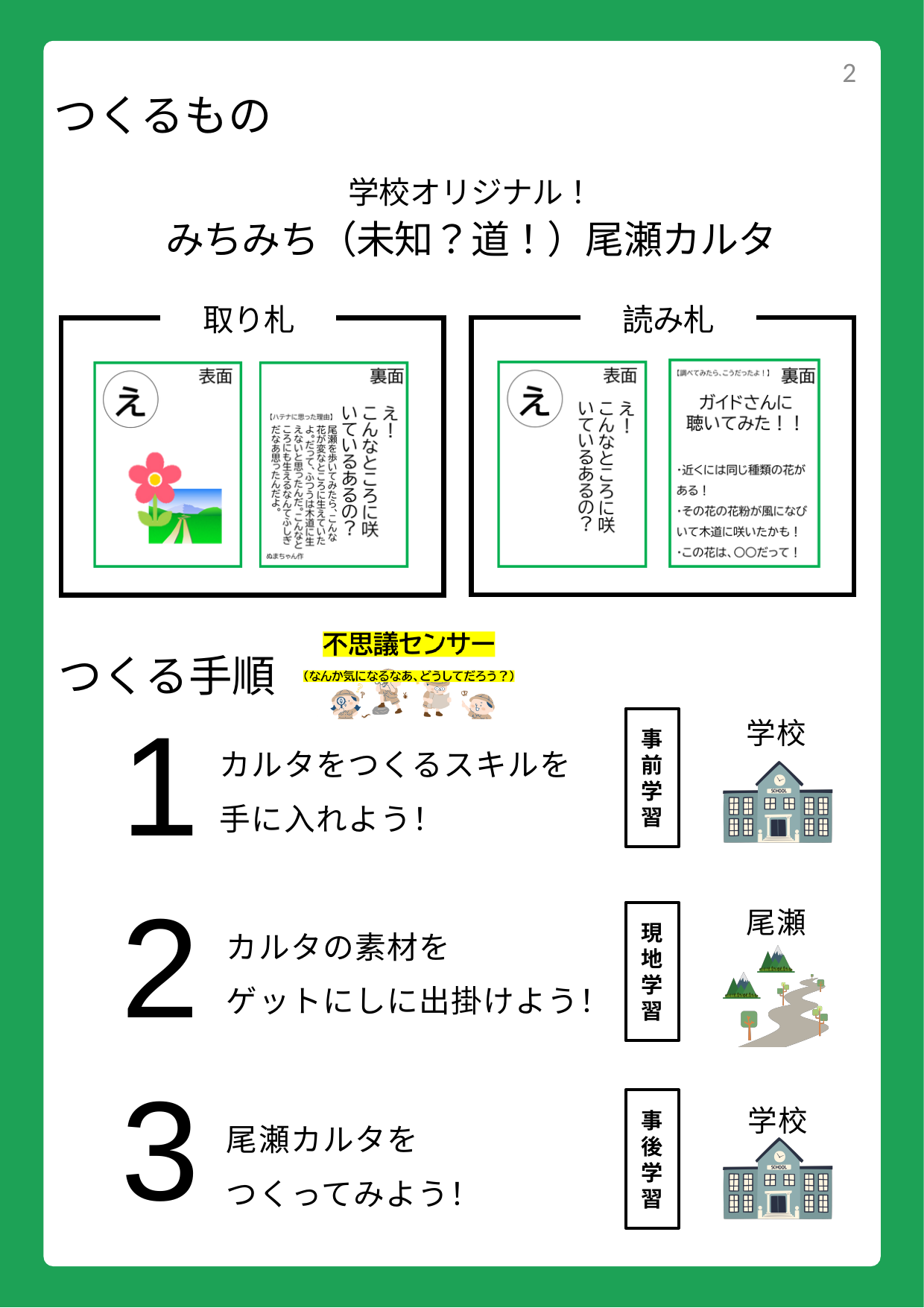

2
つくるもの
学校オリジナル！
みちみち（未知？道！）尾瀬カルタ

取り札
読み札

つくる手順
学校
事前学習
カルタをつくるスキルを
手に入れよう！
1

尾瀬
現地学習
カルタの素材を
ゲットにしに出掛けよう！
2

事後学習
学校
3
尾瀬カルタを
つくってみよう！